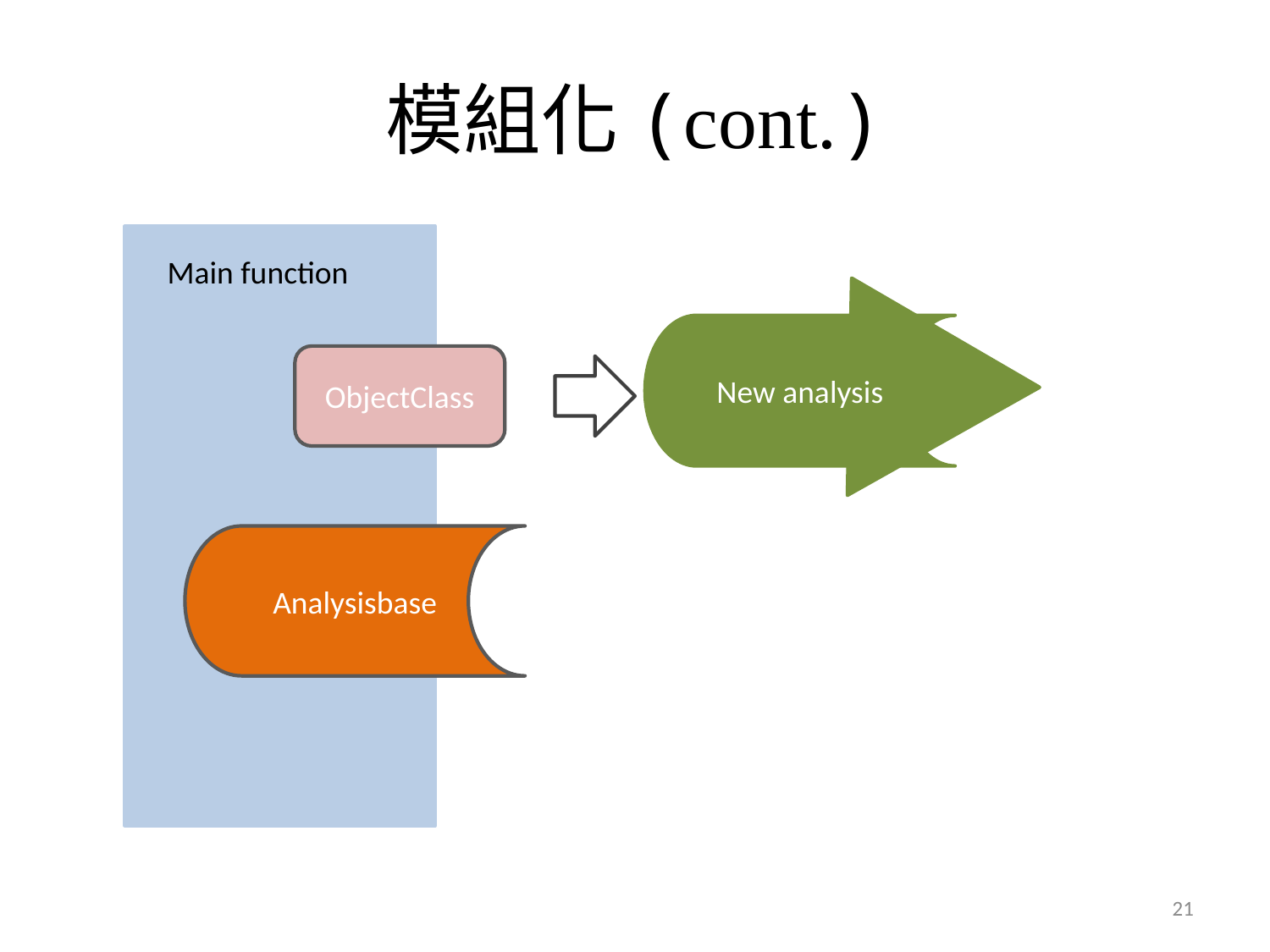

# 模組化(cont.)

Main function

New analysis
ObjectClass

Analysisbase
21